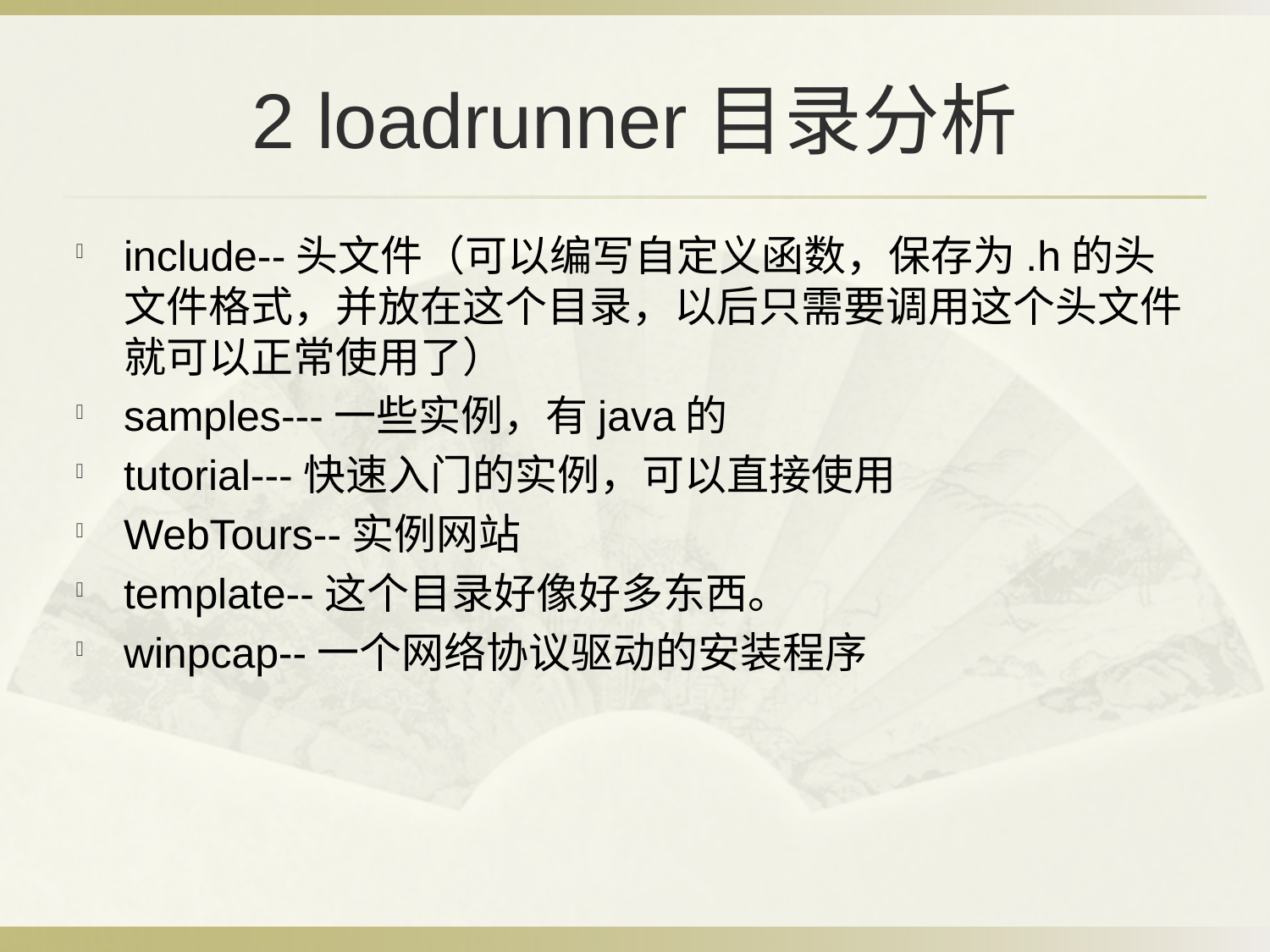

# 2 loadrunner目录分析
include--头文件（可以编写自定义函数，保存为.h的头文件格式，并放在这个目录，以后只需要调用这个头文件就可以正常使用了）
samples---一些实例，有java的
tutorial---快速入门的实例，可以直接使用
WebTours--实例网站
template--这个目录好像好多东西。
winpcap--一个网络协议驱动的安装程序